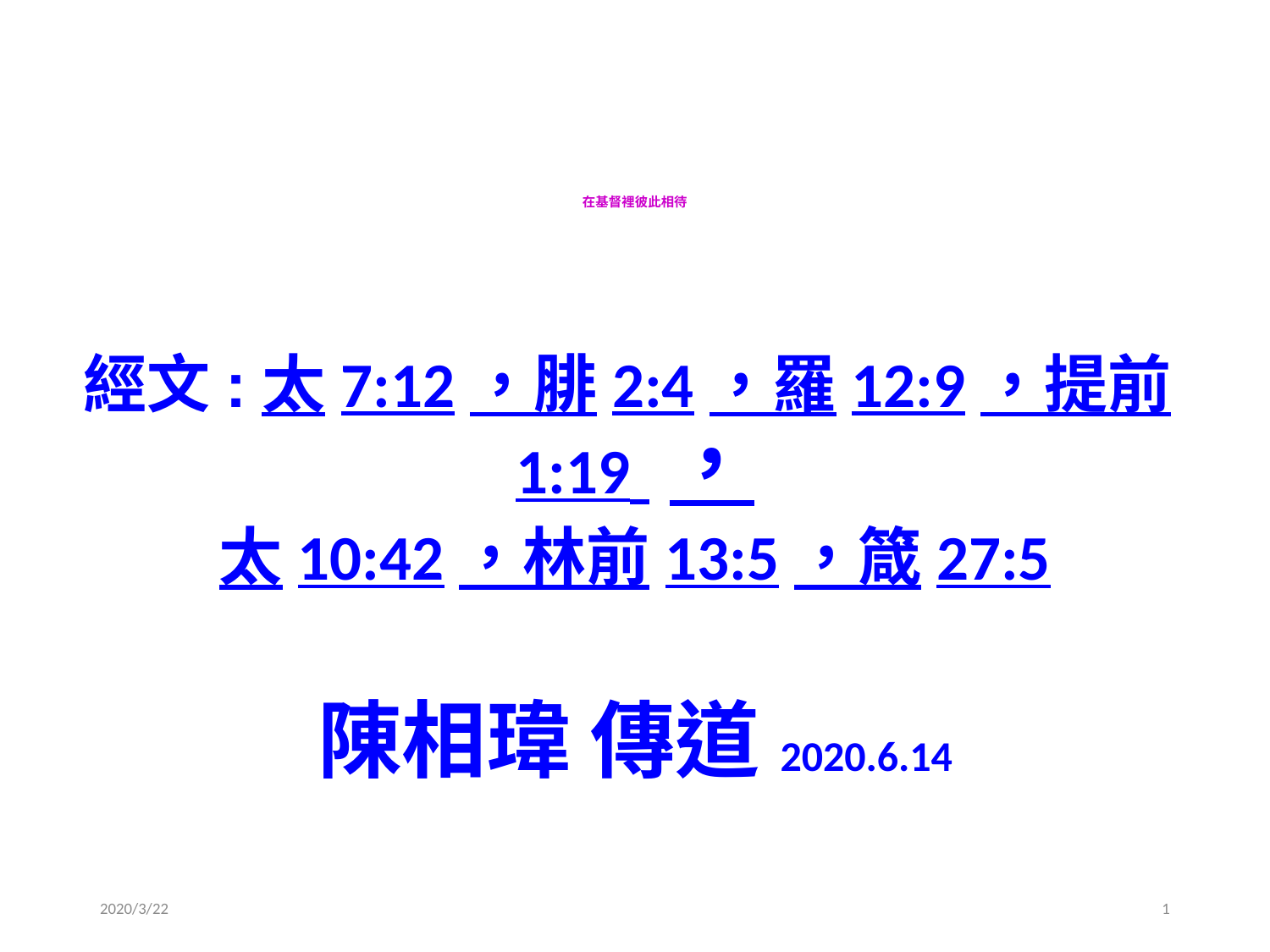

# 在基督裡彼此相待
經文:太7:12，腓2:4，羅12:9，提前1:19 ，
太10:42，林前13:5，箴27:5
陳相瑋 傳道2020.6.14
2020/3/22
1